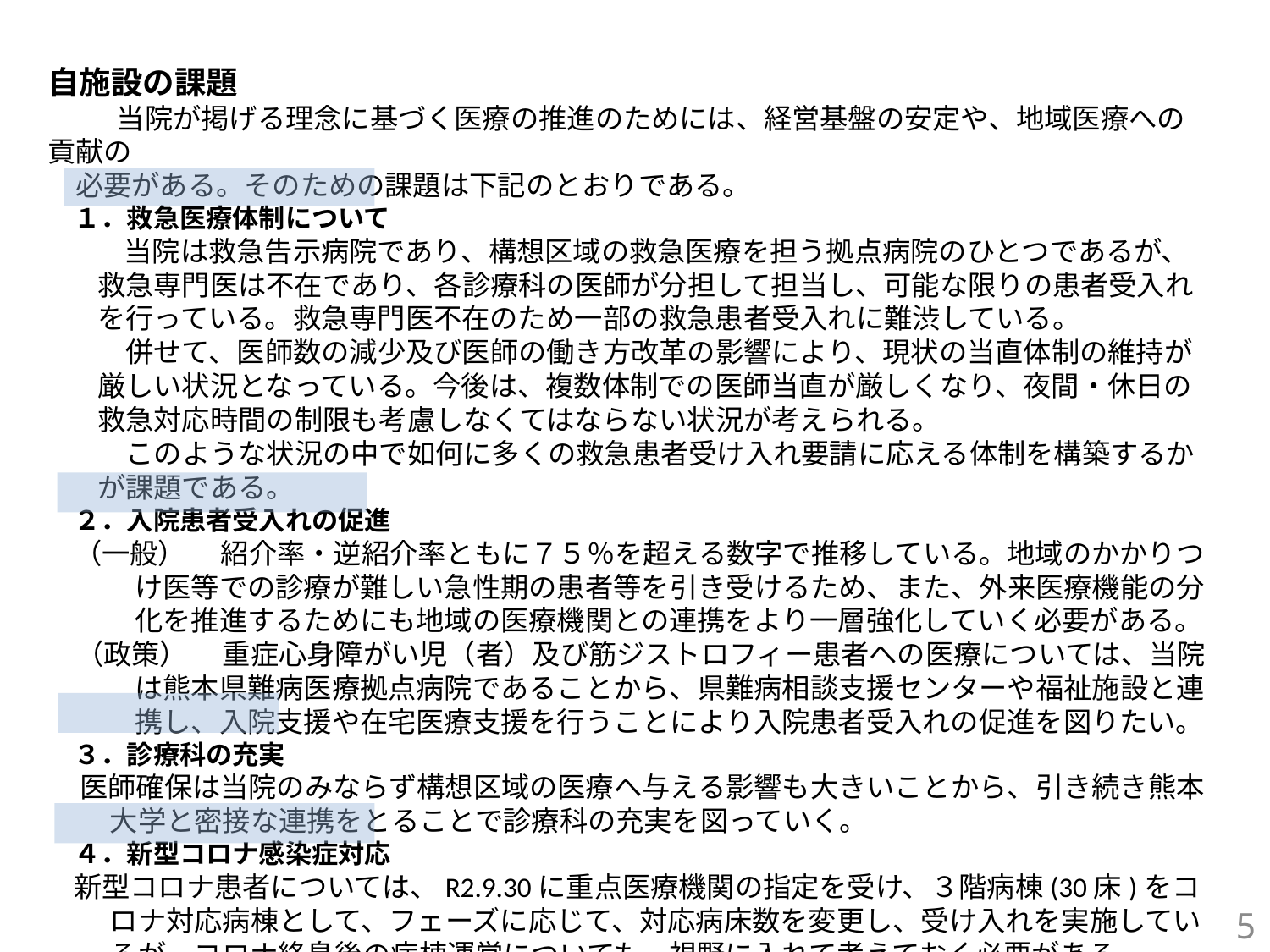

自施設の課題
 　　当院が掲げる理念に基づく医療の推進のためには、経営基盤の安定や、地域医療への貢献の
　必要がある。そのための課題は下記のとおりである。
　１．救急医療体制について
　当院は救急告示病院であり、構想区域の救急医療を担う拠点病院のひとつであるが、救急専門医は不在であり、各診療科の医師が分担して担当し、可能な限りの患者受入れを行っている。救急専門医不在のため一部の救急患者受入れに難渋している。
　併せて、医師数の減少及び医師の働き方改革の影響により、現状の当直体制の維持が厳しい状況となっている。今後は、複数体制での医師当直が厳しくなり、夜間・休日の救急対応時間の制限も考慮しなくてはならない状況が考えられる。
　このような状況の中で如何に多くの救急患者受け入れ要請に応える体制を構築するかが課題である。
　２．入院患者受入れの促進
　（一般）　 紹介率・逆紹介率ともに７５％を超える数字で推移している。地域のかかりつけ医等での診療が難しい急性期の患者等を引き受けるため、また、外来医療機能の分化を推進するためにも地域の医療機関との連携をより一層強化していく必要がある。
　（政策）　 重症心身障がい児（者）及び筋ジストロフィー患者への医療については、当院は熊本県難病医療拠点病院であることから、県難病相談支援センターや福祉施設と連携し、入院支援や在宅医療支援を行うことにより入院患者受入れの促進を図りたい。
　３．診療科の充実
　 医師確保は当院のみならず構想区域の医療へ与える影響も大きいことから、引き続き熊本大学と密接な連携をとることで診療科の充実を図っていく。
　４．新型コロナ感染症対応
　新型コロナ患者については、R2.9.30に重点医療機関の指定を受け、３階病棟(30床)をコロナ対応病棟として、フェーズに応じて、対応病床数を変更し、受け入れを実施しているが、コロナ終息後の病棟運営についても、視野に入れて考えておく必要がある。

5